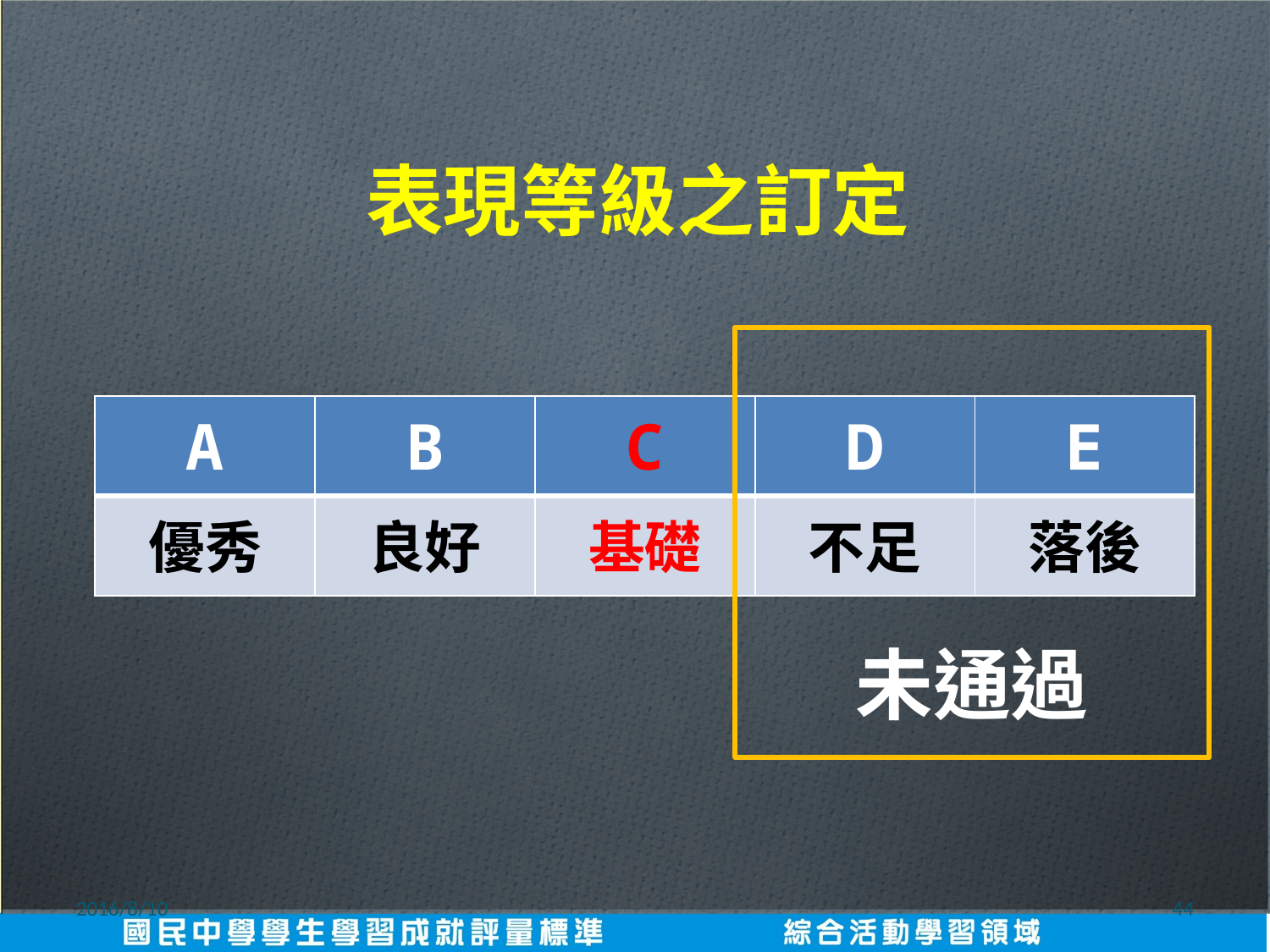

表現等級之訂定

| A | B | C | D | E |
| --- | --- | --- | --- | --- |
| 優秀 | 良好 | 基礎 | 不足 | 落後 |
未通過
2016/8/10
44